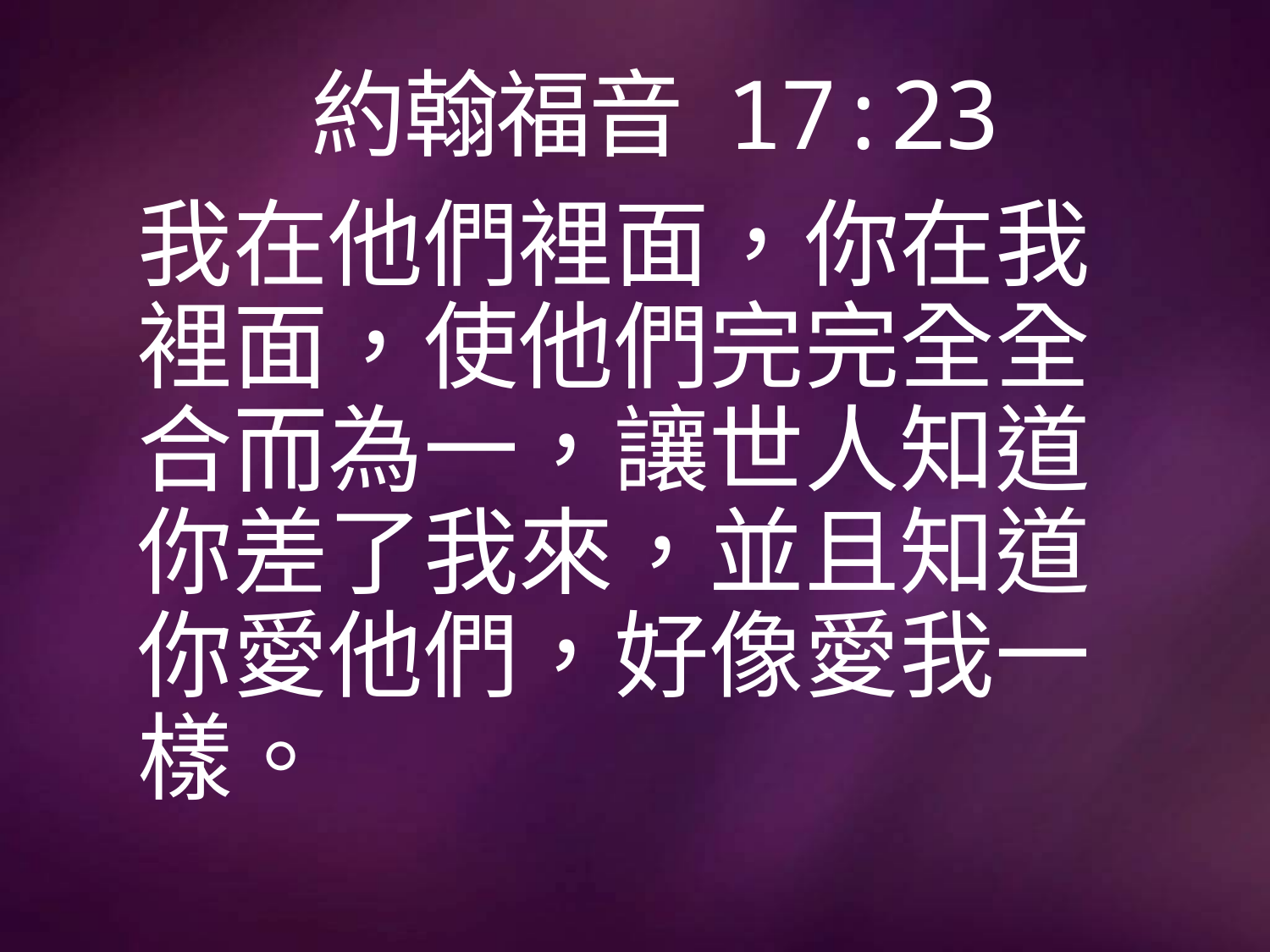

# 約翰福音 17:23
我在他們裡面，你在我裡面，使他們完完全全合而為一，讓世人知道你差了我來，並且知道你愛他們，好像愛我一樣。